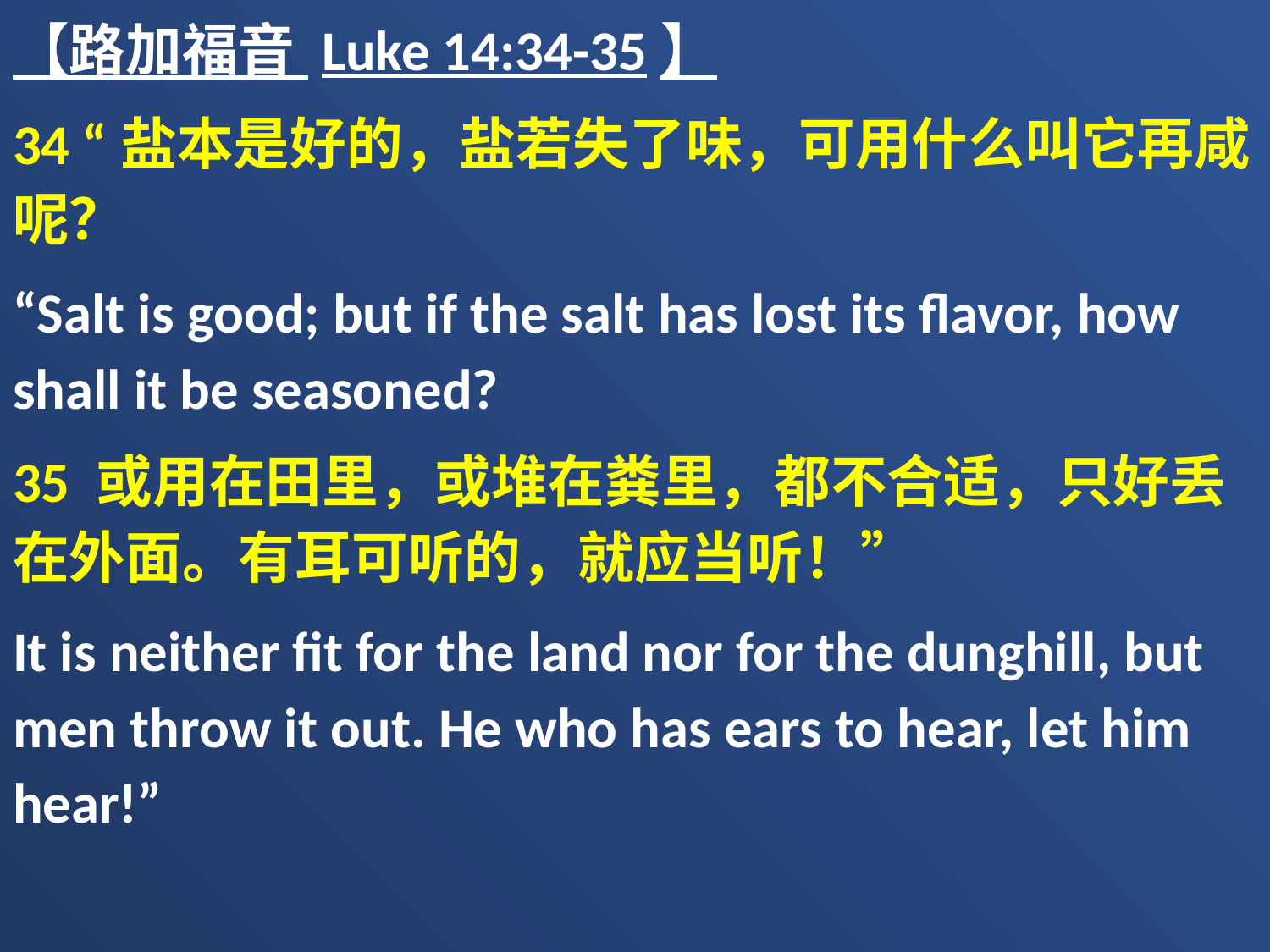

【路加福音 Luke 14:34-35】
34 “盐本是好的，盐若失了味，可用什么叫它再咸呢？
“Salt is good; but if the salt has lost its flavor, how shall it be seasoned?
35 或用在田里，或堆在粪里，都不合适，只好丢在外面。有耳可听的，就应当听！”
It is neither fit for the land nor for the dunghill, but men throw it out. He who has ears to hear, let him hear!”